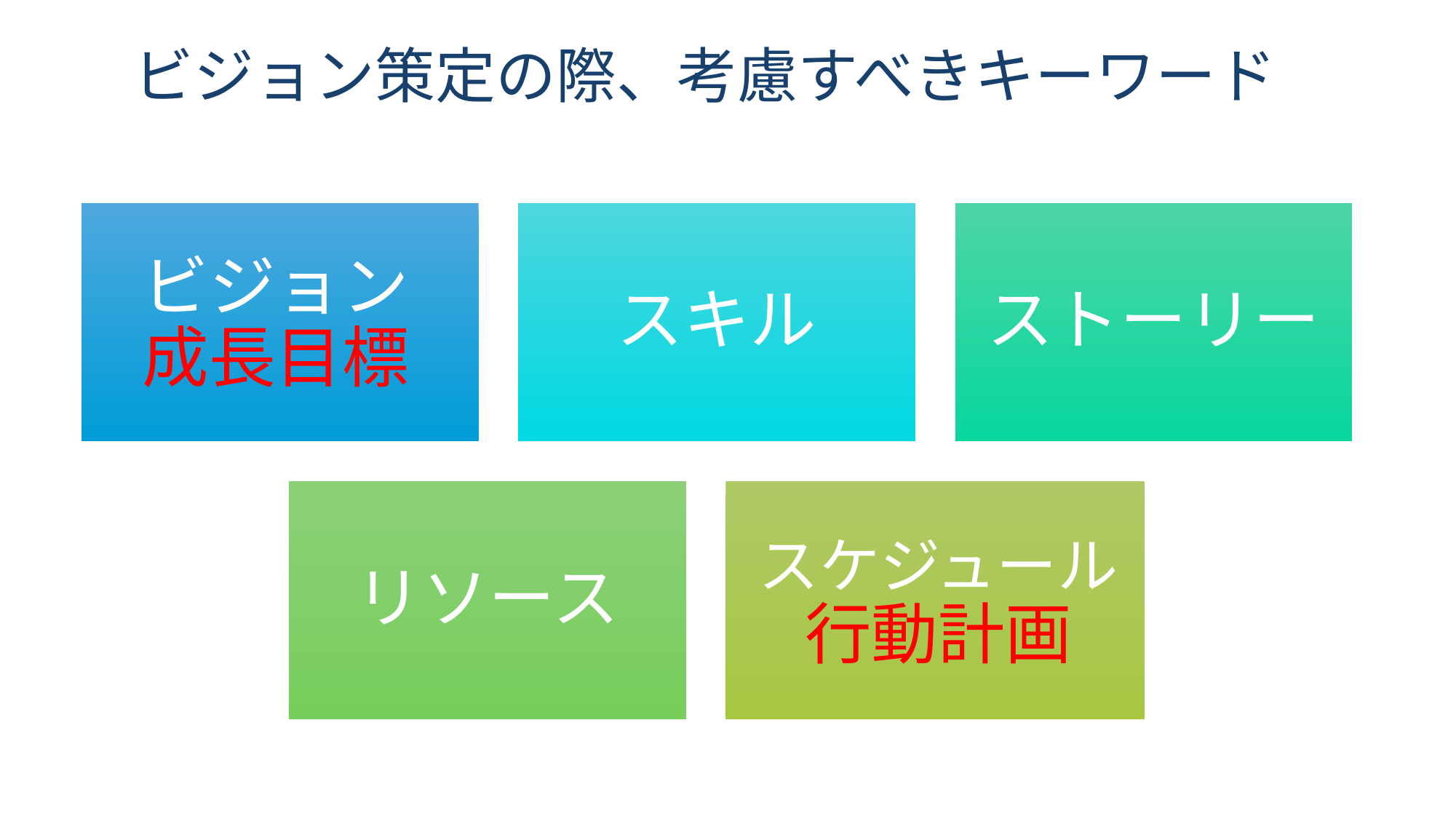

# ビジョン策定の際、考慮すべきキーワード

スキル
ストーリー
ビジョン
成長目標
リソース

スケジュール
行動計画